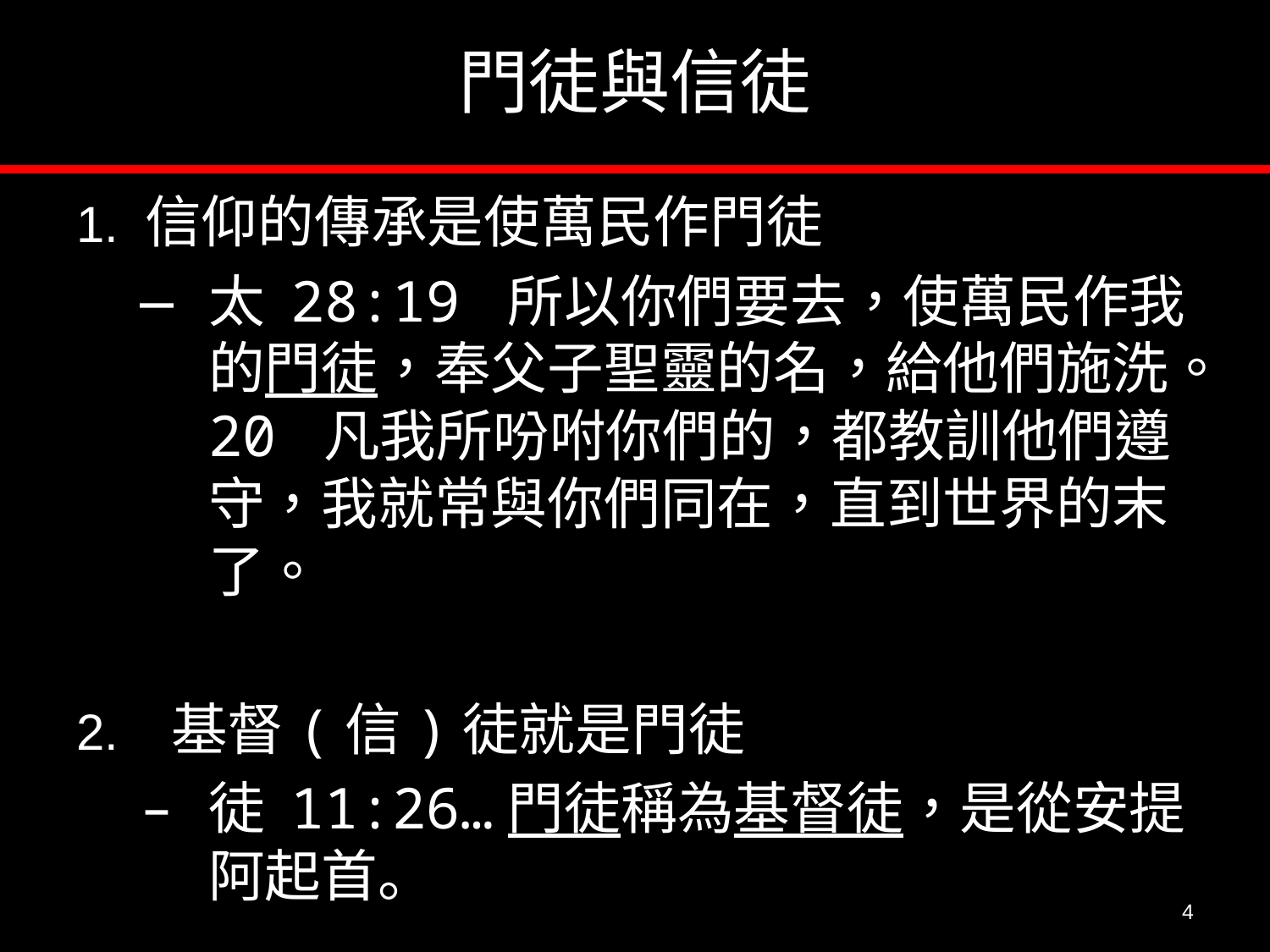

# 門徒與信徒
信仰的傳承是使萬民作門徒
太 28:19 所以你們要去，使萬民作我的門徒，奉父子聖靈的名，給他們施洗。20 凡我所吩咐你們的，都教訓他們遵守，我就常與你們同在，直到世界的末了。

 基督(信)徒就是門徒
徒 11:26…門徒稱為基督徒，是從安提阿起首。
4